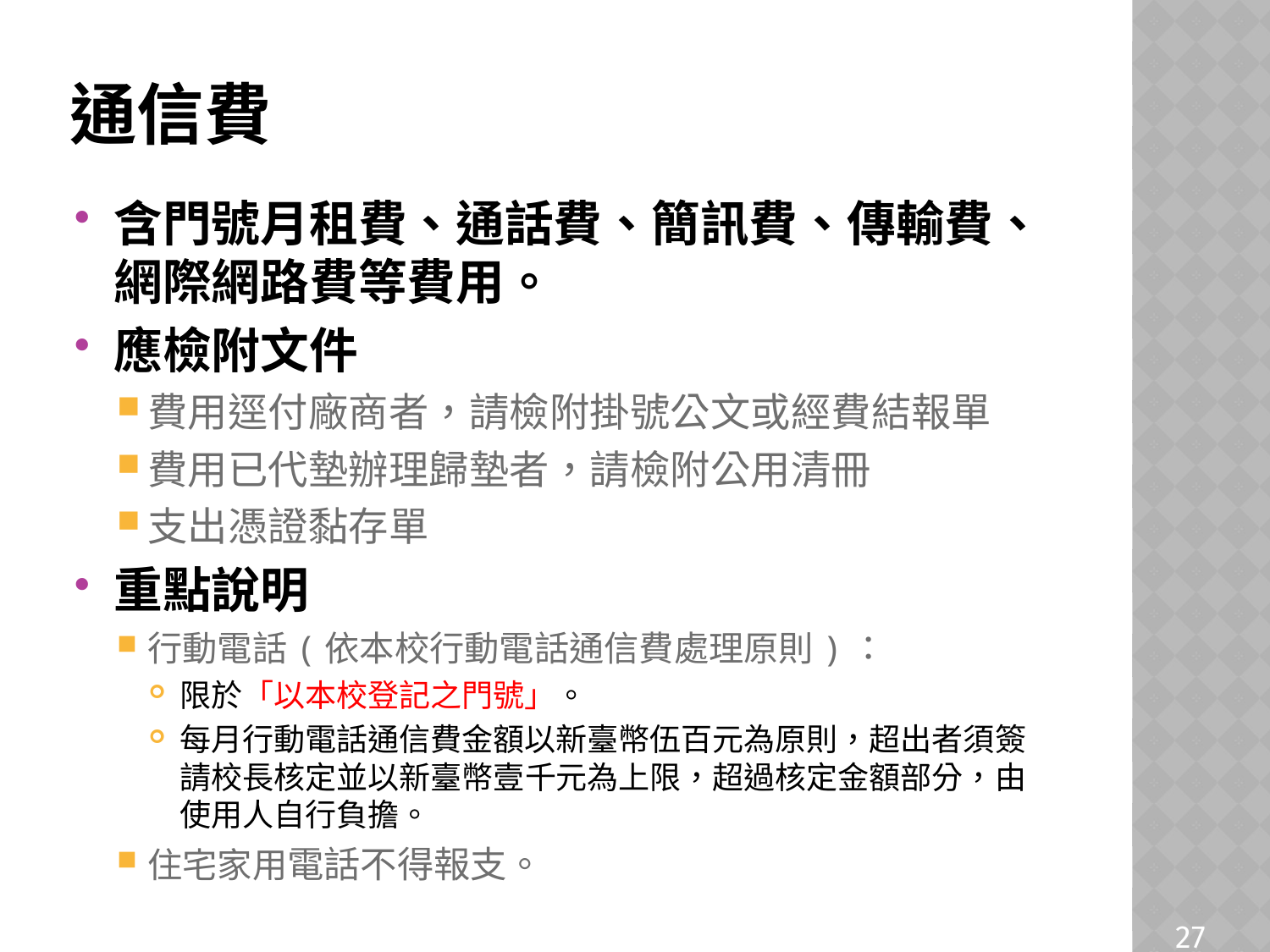

# 通信費
含門號月租費、通話費、簡訊費、傳輸費、網際網路費等費用。
應檢附文件
費用逕付廠商者，請檢附掛號公文或經費結報單
費用已代墊辦理歸墊者，請檢附公用清冊
支出憑證黏存單
重點說明
行動電話(依本校行動電話通信費處理原則)：
限於「以本校登記之門號」。
每月行動電話通信費金額以新臺幣伍百元為原則，超出者須簽請校長核定並以新臺幣壹千元為上限，超過核定金額部分，由使用人自行負擔。
住宅家用電話不得報支。

27